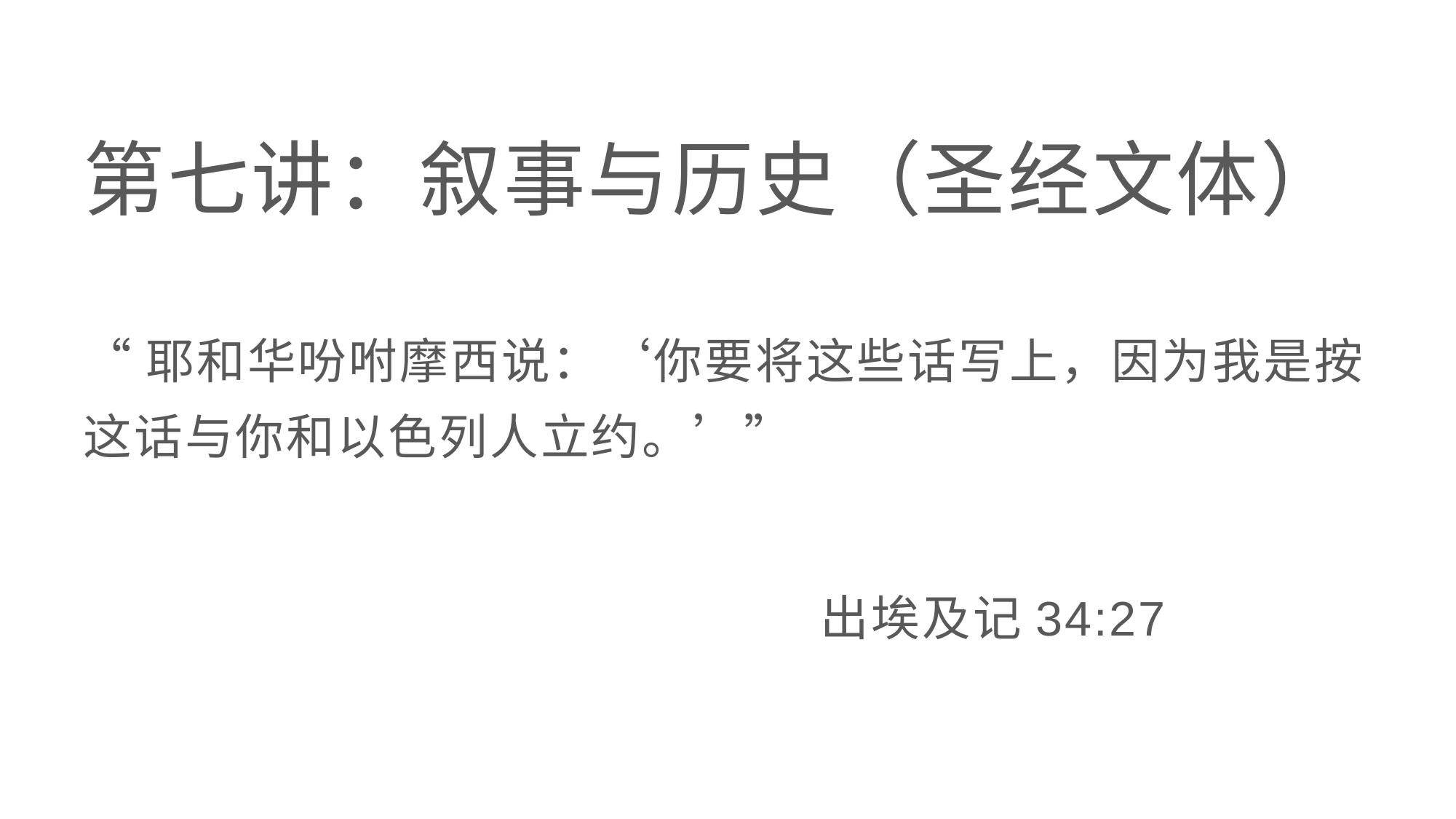

第七讲：叙事与历史（圣经文体）

“耶和华吩咐摩西说：‘你要将这些话写上，因为我是按这话与你和以色列人立约。’”

                                                       出埃及记34:27